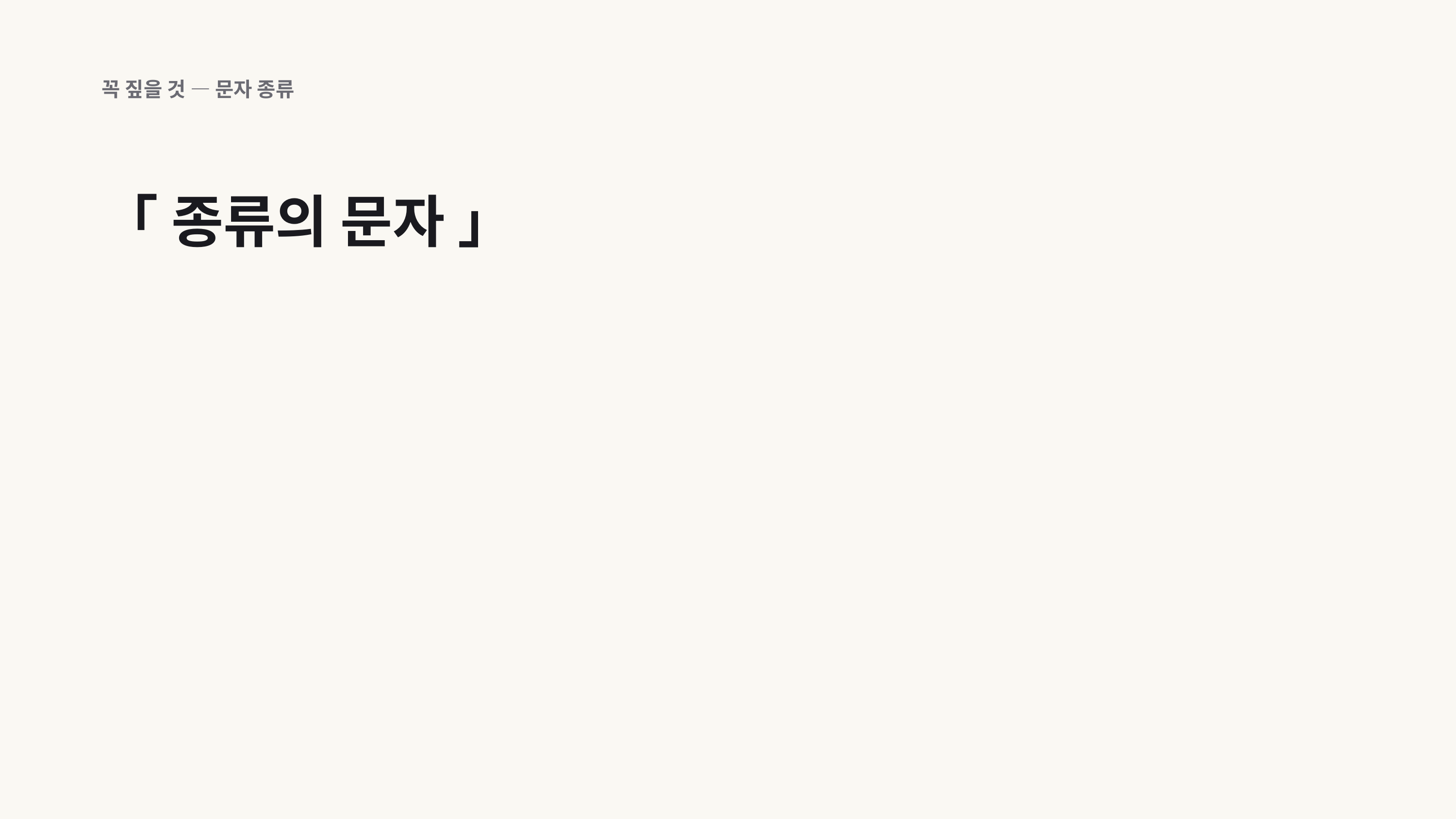

꼭 짚을 것 — 문자 종류
「 종류의 문자 」